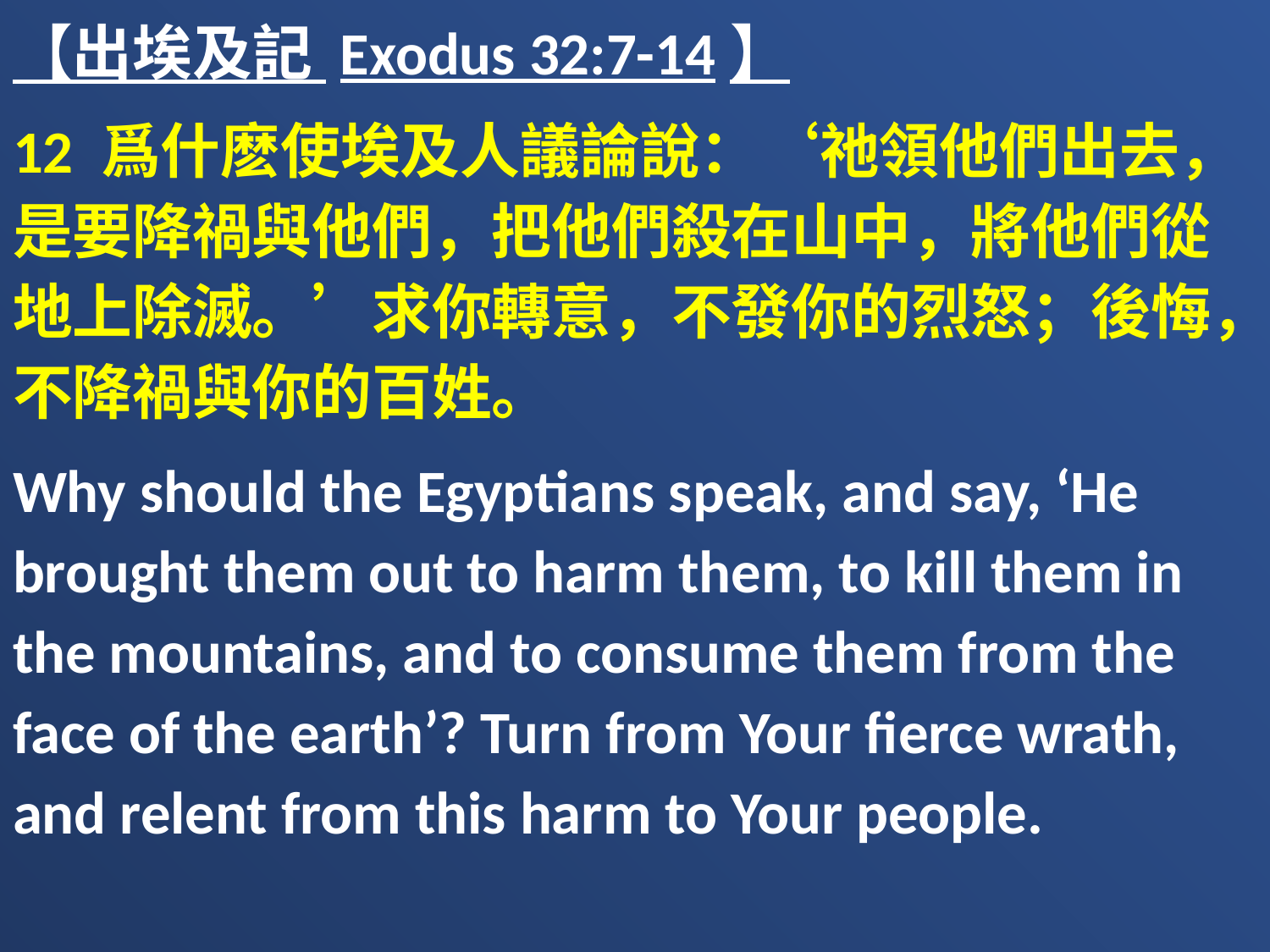

【出埃及記 Exodus 32:7-14】
12 爲什麽使埃及人議論說：‘祂領他們出去，是要降禍與他們，把他們殺在山中，將他們從地上除滅。’求你轉意，不發你的烈怒；後悔，不降禍與你的百姓。
Why should the Egyptians speak, and say, ‘He brought them out to harm them, to kill them in the mountains, and to consume them from the face of the earth’? Turn from Your fierce wrath, and relent from this harm to Your people.